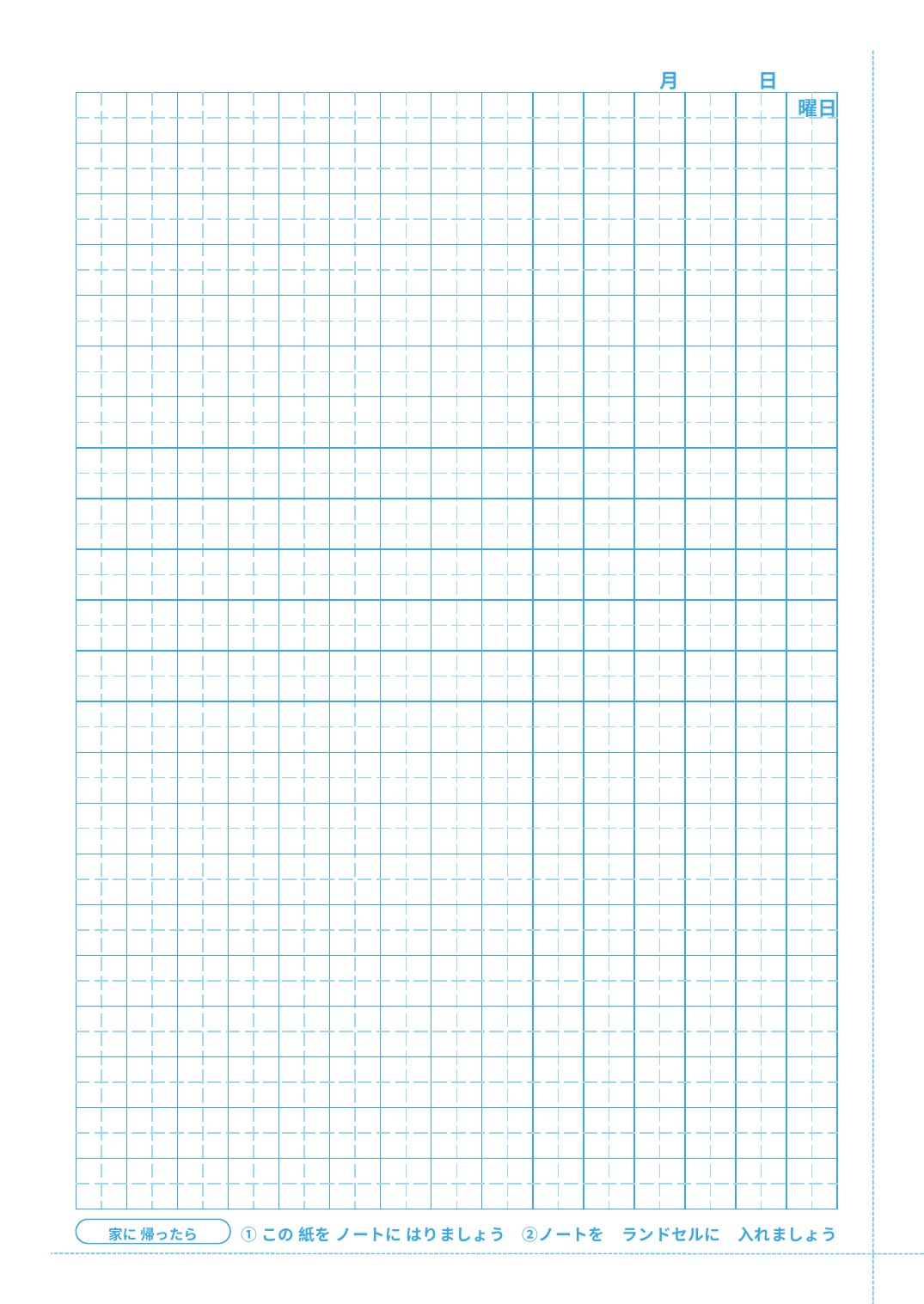

月　　　　日　　　　曜日
|  |  |  |  |  |  |  |  |  |  |  |  |  |  |  |  |  |  |  |  |  |  |  |  |  |  |  |  |  |  |
| --- | --- | --- | --- | --- | --- | --- | --- | --- | --- | --- | --- | --- | --- | --- | --- | --- | --- | --- | --- | --- | --- | --- | --- | --- | --- | --- | --- | --- | --- |
|  |  |  |  |  |  |  |  |  |  |  |  |  |  |  |  |  |  |  |  |  |  |  |  |  |  |  |  |  |  |
|  |  |  |  |  |  |  |  |  |  |  |  |  |  |  |  |  |  |  |  |  |  |  |  |  |  |  |  |  |  |
|  |  |  |  |  |  |  |  |  |  |  |  |  |  |  |  |  |  |  |  |  |  |  |  |  |  |  |  |  |  |
|  |  |  |  |  |  |  |  |  |  |  |  |  |  |  |  |  |  |  |  |  |  |  |  |  |  |  |  |  |  |
|  |  |  |  |  |  |  |  |  |  |  |  |  |  |  |  |  |  |  |  |  |  |  |  |  |  |  |  |  |  |
|  |  |  |  |  |  |  |  |  |  |  |  |  |  |  |  |  |  |  |  |  |  |  |  |  |  |  |  |  |  |
|  |  |  |  |  |  |  |  |  |  |  |  |  |  |  |  |  |  |  |  |  |  |  |  |  |  |  |  |  |  |
|  |  |  |  |  |  |  |  |  |  |  |  |  |  |  |  |  |  |  |  |  |  |  |  |  |  |  |  |  |  |
|  |  |  |  |  |  |  |  |  |  |  |  |  |  |  |  |  |  |  |  |  |  |  |  |  |  |  |  |  |  |
|  |  |  |  |  |  |  |  |  |  |  |  |  |  |  |  |  |  |  |  |  |  |  |  |  |  |  |  |  |  |
|  |  |  |  |  |  |  |  |  |  |  |  |  |  |  |  |  |  |  |  |  |  |  |  |  |  |  |  |  |  |
|  |  |  |  |  |  |  |  |  |  |  |  |  |  |  |  |  |  |  |  |  |  |  |  |  |  |  |  |  |  |
|  |  |  |  |  |  |  |  |  |  |  |  |  |  |  |  |  |  |  |  |  |  |  |  |  |  |  |  |  |  |
|  |  |  |  |  |  |  |  |  |  |  |  |  |  |  |  |  |  |  |  |  |  |  |  |  |  |  |  |  |  |
|  |  |  |  |  |  |  |  |  |  |  |  |  |  |  |  |  |  |  |  |  |  |  |  |  |  |  |  |  |  |
|  |  |  |  |  |  |  |  |  |  |  |  |  |  |  |  |  |  |  |  |  |  |  |  |  |  |  |  |  |  |
|  |  |  |  |  |  |  |  |  |  |  |  |  |  |  |  |  |  |  |  |  |  |  |  |  |  |  |  |  |  |
|  |  |  |  |  |  |  |  |  |  |  |  |  |  |  |  |  |  |  |  |  |  |  |  |  |  |  |  |  |  |
|  |  |  |  |  |  |  |  |  |  |  |  |  |  |  |  |  |  |  |  |  |  |  |  |  |  |  |  |  |  |
|  |  |  |  |  |  |  |  |  |  |  |  |  |  |  |  |  |  |  |  |  |  |  |  |  |  |  |  |  |  |
|  |  |  |  |  |  |  |  |  |  |  |  |  |  |  |  |  |  |  |  |  |  |  |  |  |  |  |  |  |  |
|  |  |  |  |  |  |  |  |  |  |  |  |  |  |  |  |  |  |  |  |  |  |  |  |  |  |  |  |  |  |
|  |  |  |  |  |  |  |  |  |  |  |  |  |  |  |  |  |  |  |  |  |  |  |  |  |  |  |  |  |  |
|  |  |  |  |  |  |  |  |  |  |  |  |  |  |  |  |  |  |  |  |  |  |  |  |  |  |  |  |  |  |
|  |  |  |  |  |  |  |  |  |  |  |  |  |  |  |  |  |  |  |  |  |  |  |  |  |  |  |  |  |  |
|  |  |  |  |  |  |  |  |  |  |  |  |  |  |  |  |  |  |  |  |  |  |  |  |  |  |  |  |  |  |
|  |  |  |  |  |  |  |  |  |  |  |  |  |  |  |  |  |  |  |  |  |  |  |  |  |  |  |  |  |  |
|  |  |  |  |  |  |  |  |  |  |  |  |  |  |  |  |  |  |  |  |  |  |  |  |  |  |  |  |  |  |
|  |  |  |  |  |  |  |  |  |  |  |  |  |  |  |  |  |  |  |  |  |  |  |  |  |  |  |  |  |  |
|  |  |  |  |  |  |  |  |  |  |  |  |  |  |  |  |  |  |  |  |  |  |  |  |  |  |  |  |  |  |
|  |  |  |  |  |  |  |  |  |  |  |  |  |  |  |  |  |  |  |  |  |  |  |  |  |  |  |  |  |  |
|  |  |  |  |  |  |  |  |  |  |  |  |  |  |  |  |  |  |  |  |  |  |  |  |  |  |  |  |  |  |
|  |  |  |  |  |  |  |  |  |  |  |  |  |  |  |  |  |  |  |  |  |  |  |  |  |  |  |  |  |  |
|  |  |  |  |  |  |  |  |  |  |  |  |  |  |  |  |  |  |  |  |  |  |  |  |  |  |  |  |  |  |
|  |  |  |  |  |  |  |  |  |  |  |  |  |  |  |  |  |  |  |  |  |  |  |  |  |  |  |  |  |  |
|  |  |  |  |  |  |  |  |  |  |  |  |  |  |  |  |  |  |  |  |  |  |  |  |  |  |  |  |  |  |
|  |  |  |  |  |  |  |  |  |  |  |  |  |  |  |  |  |  |  |  |  |  |  |  |  |  |  |  |  |  |
|  |  |  |  |  |  |  |  |  |  |  |  |  |  |  |  |  |  |  |  |  |  |  |  |  |  |  |  |  |  |
|  |  |  |  |  |  |  |  |  |  |  |  |  |  |  |  |  |  |  |  |  |  |  |  |  |  |  |  |  |  |
|  |  |  |  |  |  |  |  |  |  |  |  |  |  |  |  |  |  |  |  |  |  |  |  |  |  |  |  |  |  |
|  |  |  |  |  |  |  |  |  |  |  |  |  |  |  |  |  |  |  |  |  |  |  |  |  |  |  |  |  |  |
|  |  |  |  |  |  |  |  |  |  |  |  |  |  |  |  |  |  |  |  |  |  |  |  |  |  |  |  |  |  |
|  |  |  |  |  |  |  |  |  |  |  |  |  |  |  |  |  |  |  |  |  |  |  |  |  |  |  |  |  |  |

①この 紙を ノートに はりましょう　②ノートを　ランドセルに　入れましょう
家に 帰ったら